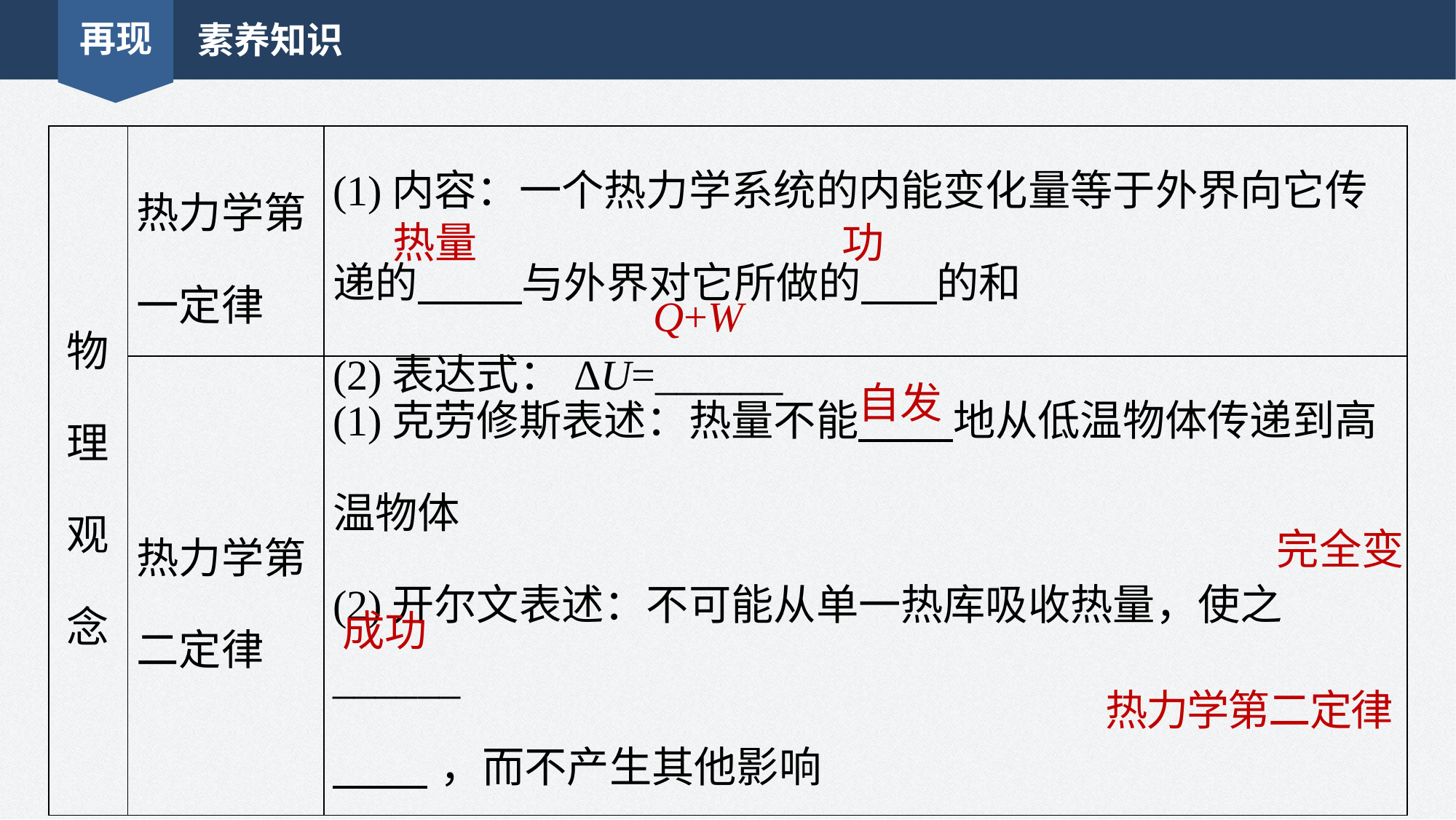

再现
素养知识
| 物理 观念 | 热力学第 一定律 | (1)内容：一个热力学系统的内能变化量等于外界向它传递的 与外界对它所做的 的和 (2)表达式：ΔU=\_\_\_\_\_\_ |
| --- | --- | --- |
|  | 热力学第 二定律 | (1)克劳修斯表述：热量不能 地从低温物体传递到高温物体 (2)开尔文表述：不可能从单一热库吸收热量，使之\_\_\_\_\_\_ ，而不产生其他影响 (3)第二类永动机不能制成的原因：违背了\_\_\_\_\_\_\_\_\_\_\_\_\_ |
热量
功
Q+W
自发
完全变
成功
热力学第二定律